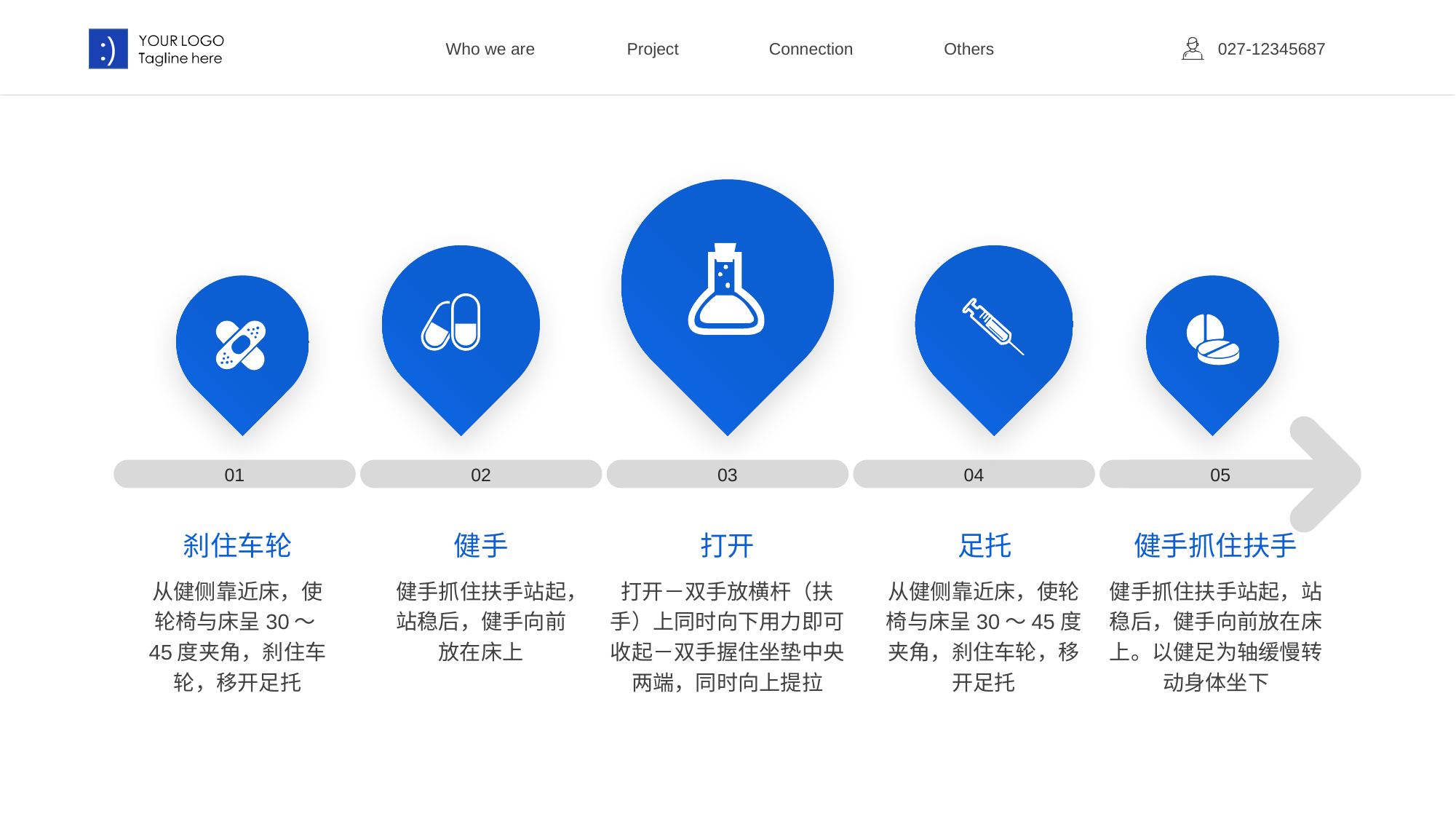

Who we are
Project
Connection
Others
027-12345687

05
01
02
03
04
刹住车轮
健手
打开
足托
健手抓住扶手
从健侧靠近床，使轮椅与床呈30～45度夹角，刹住车轮，移开足托
健手抓住扶手站起，站稳后，健手向前放在床上
打开－双手放横杆（扶手）上同时向下用力即可收起－双手握住坐垫中央两端，同时向上提拉
从健侧靠近床，使轮椅与床呈30～45度夹角，刹住车轮，移开足托
健手抓住扶手站起，站稳后，健手向前放在床上。以健足为轴缓慢转动身体坐下